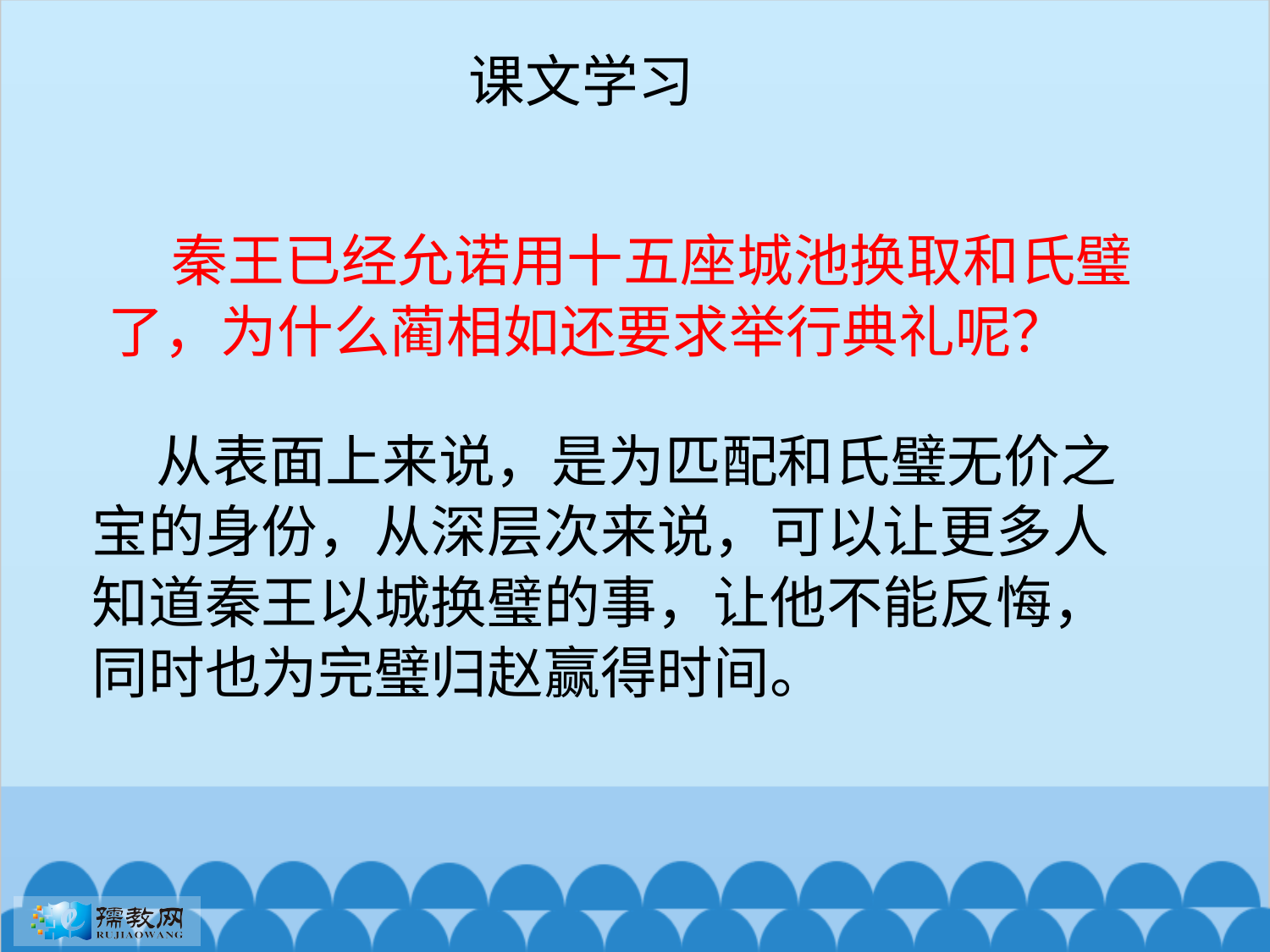

课文学习
    秦王已经允诺用十五座城池换取和氏璧了，为什么蔺相如还要求举行典礼呢？
    从表面上来说，是为匹配和氏璧无价之宝的身份，从深层次来说，可以让更多人知道秦王以城换璧的事，让他不能反悔，同时也为完璧归赵赢得时间。